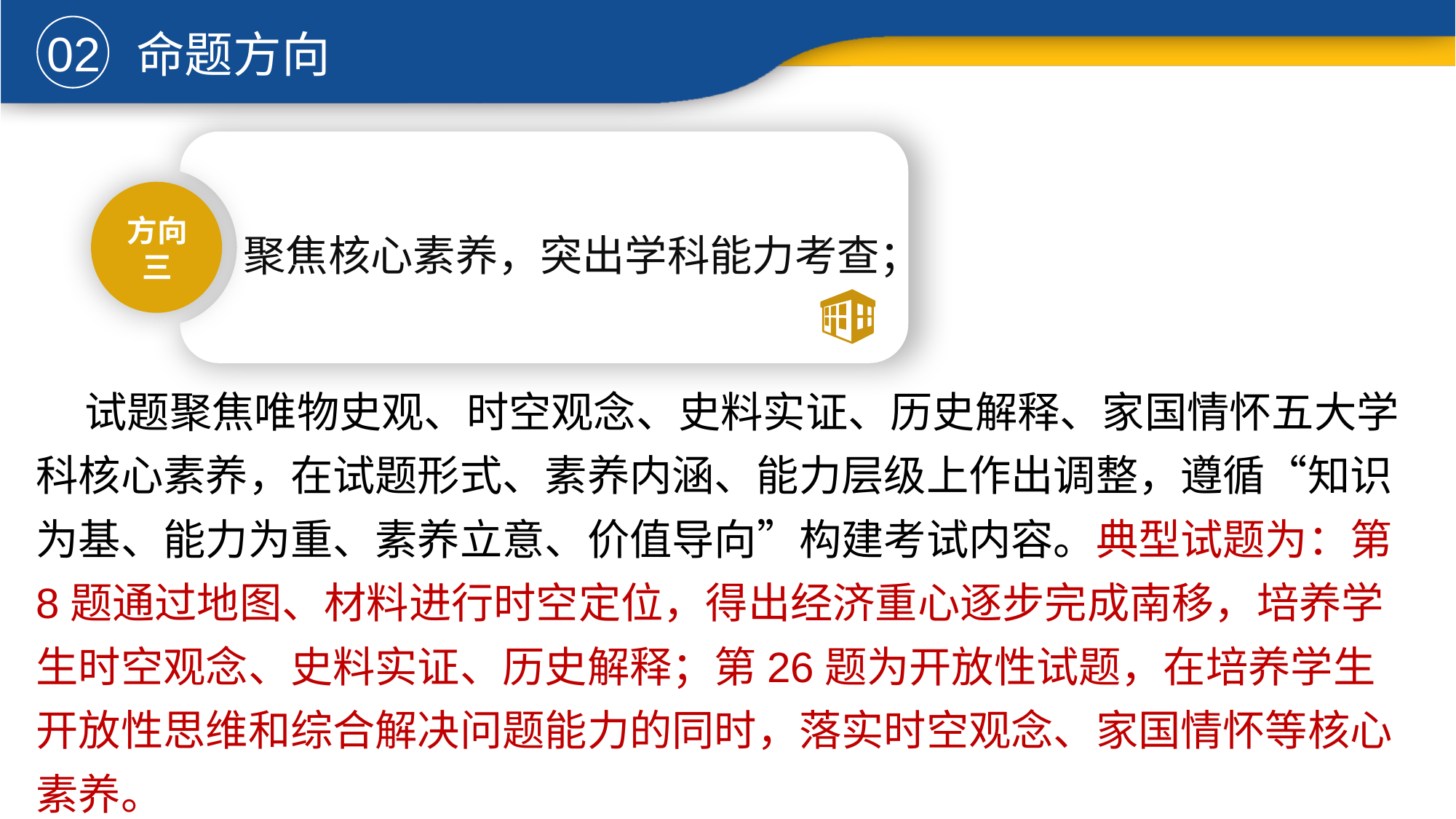

02
命题方向

聚焦核心素养，突出学科能力考查；
方向三

    试题聚焦唯物史观、时空观念、史料实证、历史解释、家国情怀五大学科核心素养，在试题形式、素养内涵、能力层级上作出调整，遵循“知识为基、能力为重、素养立意、价值导向”构建考试内容。典型试题为：第8题通过地图、材料进行时空定位，得出经济重心逐步完成南移，培养学生时空观念、史料实证、历史解释；第26题为开放性试题，在培养学生开放性思维和综合解决问题能力的同时，落实时空观念、家国情怀等核心素养。